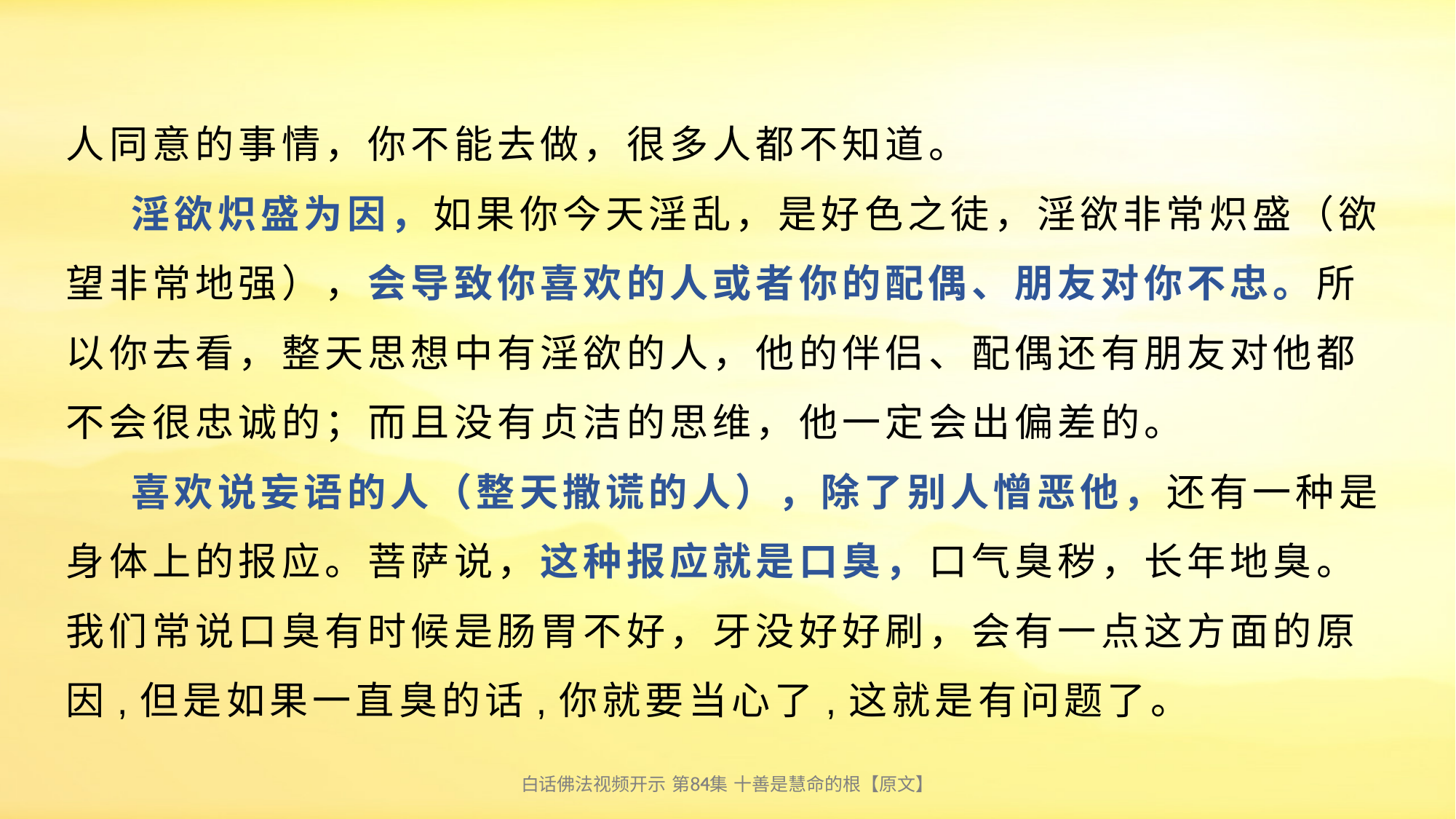

# 人同意的事情，你不能去做，很多人都不知道。 淫欲炽盛为因，如果你今天淫乱，是好色之徒，淫欲非常炽盛（欲望非常地强），会导致你喜欢的人或者你的配偶、朋友对你不忠。所以你去看，整天思想中有淫欲的人，他的伴侣、配偶还有朋友对他都不会很忠诚的；而且没有贞洁的思维，他一定会出偏差的。 喜欢说妄语的人（整天撒谎的人），除了别人憎恶他，还有一种是身体上的报应。菩萨说，这种报应就是口臭，口气臭秽，长年地臭。我们常说口臭有时候是肠胃不好，牙没好好刷，会有一点这方面的原因,但是如果一直臭的话,你就要当心了,这就是有问题了。
白话佛法视频开示 第84集 十善是慧命的根【原文】